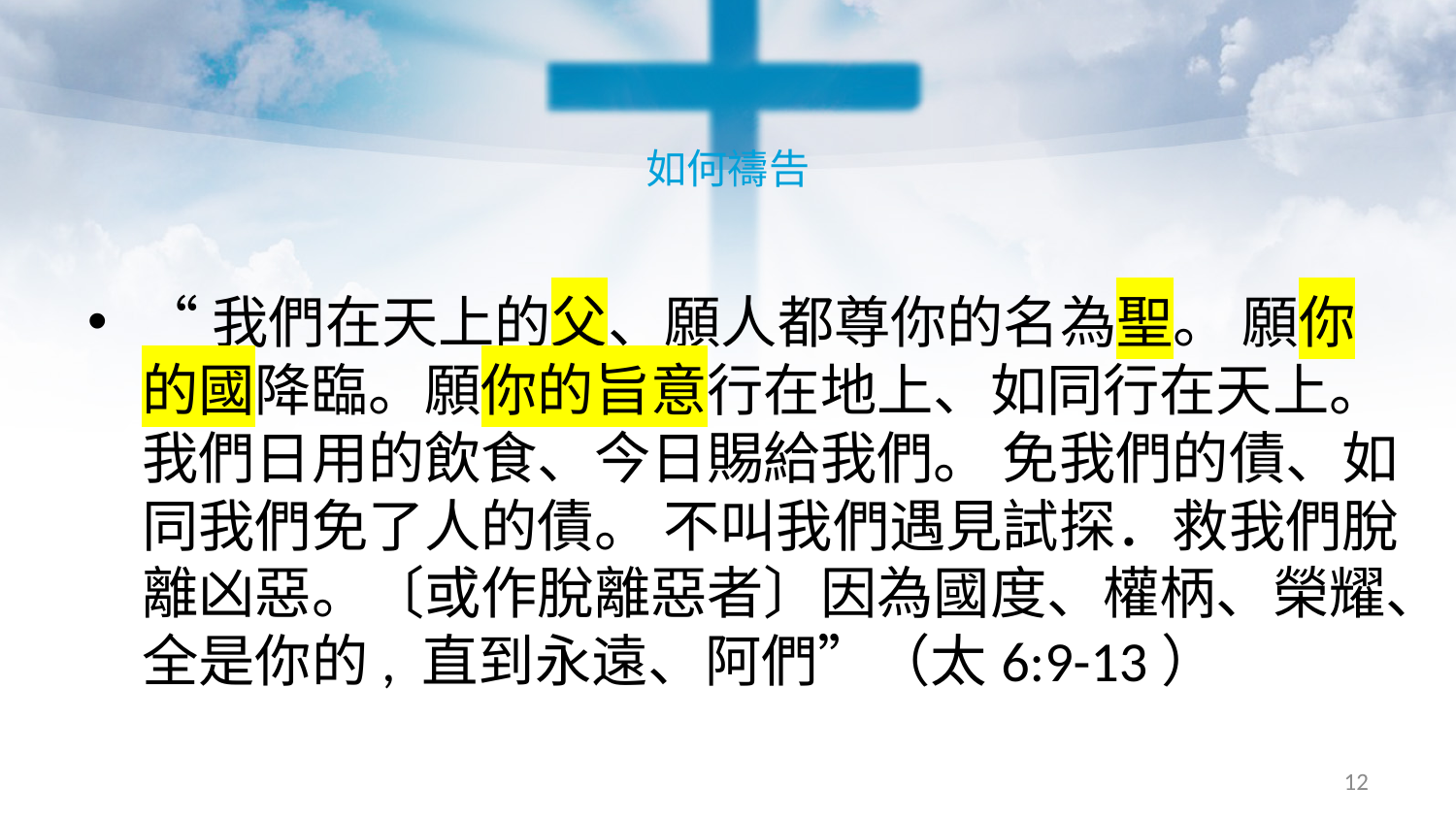

# 如何禱告

“我們在天上的父、願人都尊你的名為聖。 願你的國降臨。願你的旨意行在地上、如同行在天上。 我們日用的飲食、今日賜給我們。 免我們的債、如同我們免了人的債。 不叫我們遇見試探．救我們脫離凶惡。〔或作脫離惡者〕因為國度、權柄、榮耀、全是你的, 直到永遠、阿們”（太6:9-13）
12